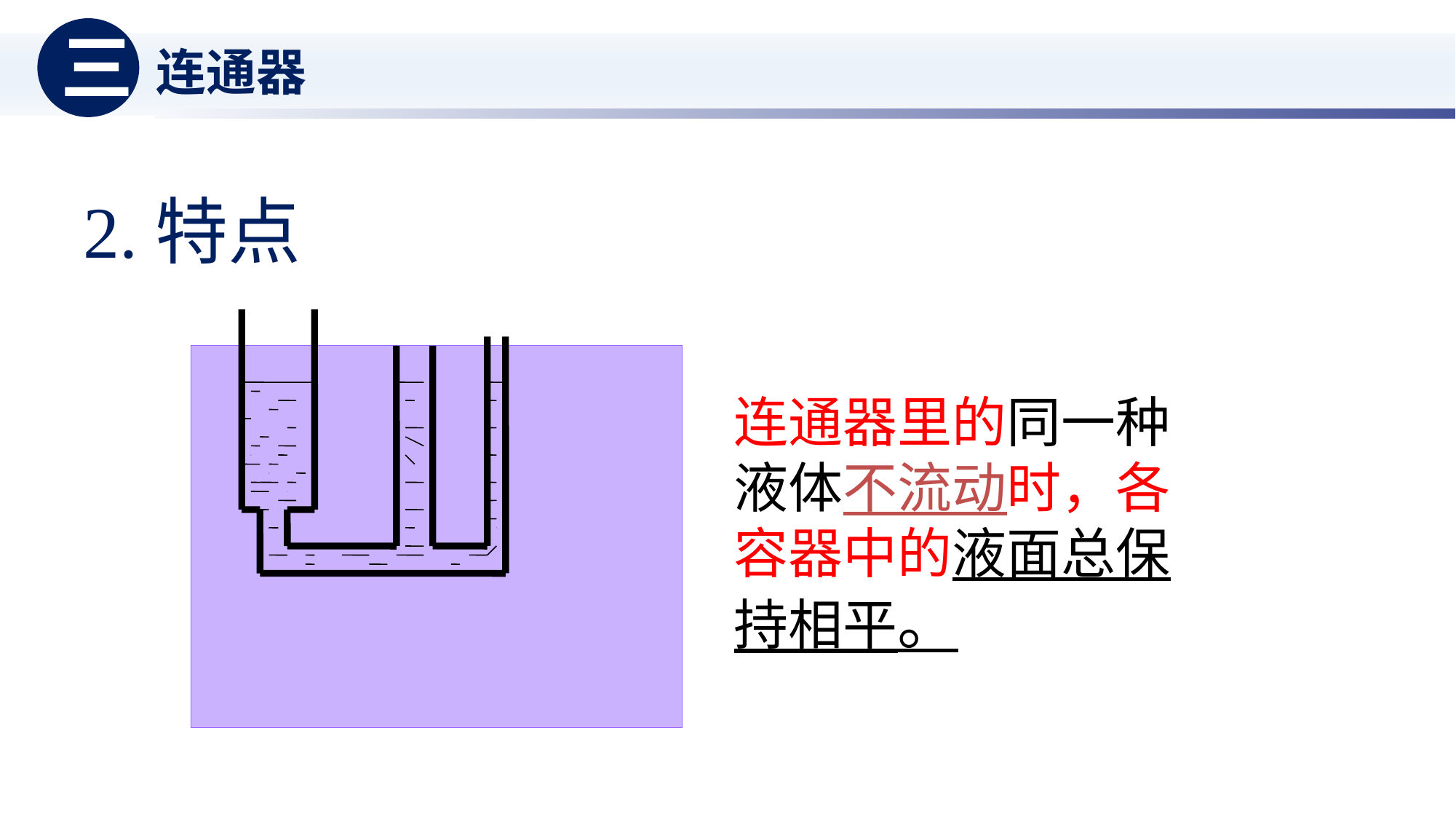

三

连通器

2.特点

连通器里的同一种液体不流动时，各容器中的液面总保持相平。